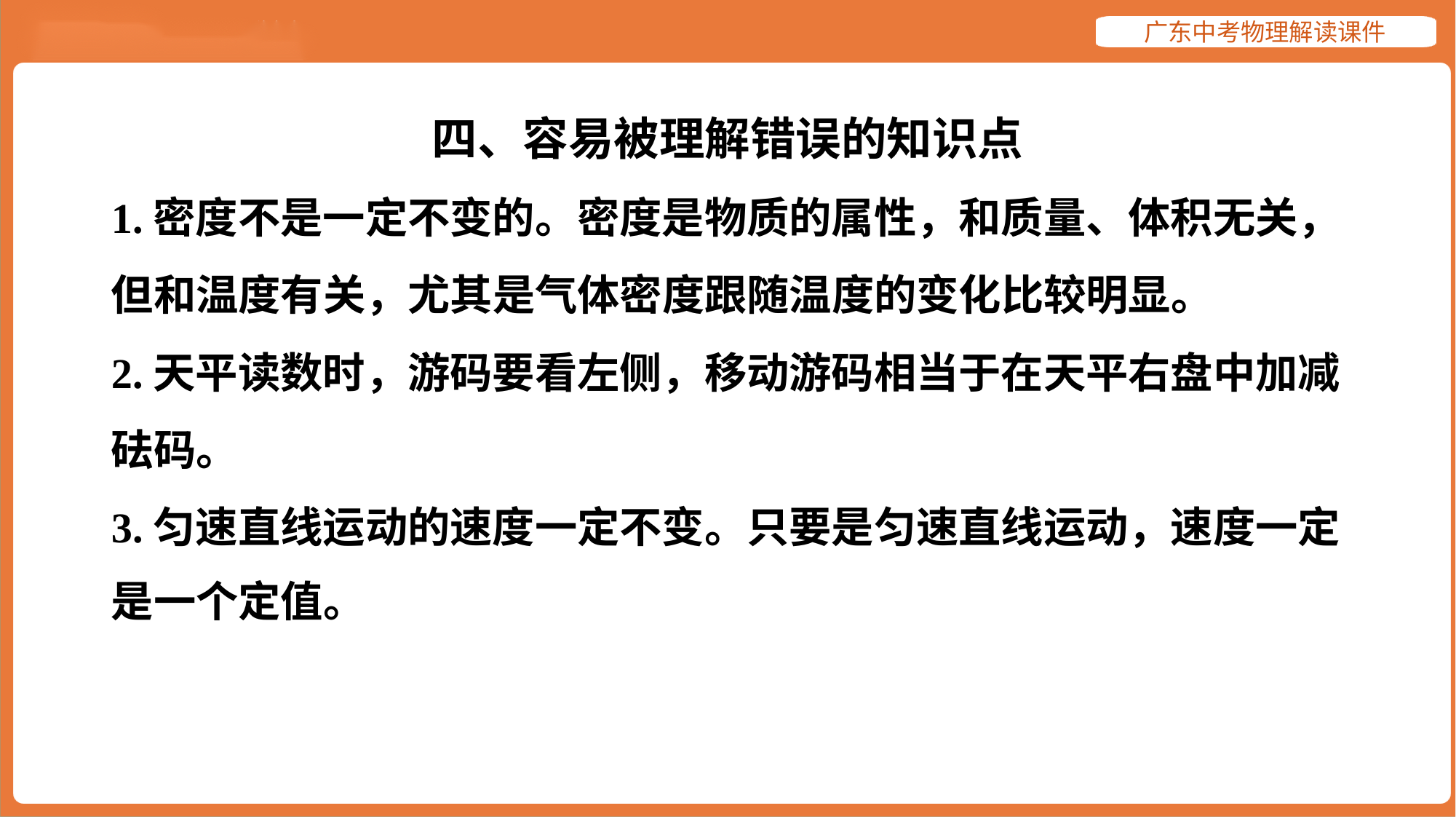

四、容易被理解错误的知识点
1.密度不是一定不变的。密度是物质的属性，和质量、体积无关，
但和温度有关，尤其是气体密度跟随温度的变化比较明显。
2.天平读数时，游码要看左侧，移动游码相当于在天平右盘中加减
砝码。
3.匀速直线运动的速度一定不变。只要是匀速直线运动，速度一定
是一个定值。#3